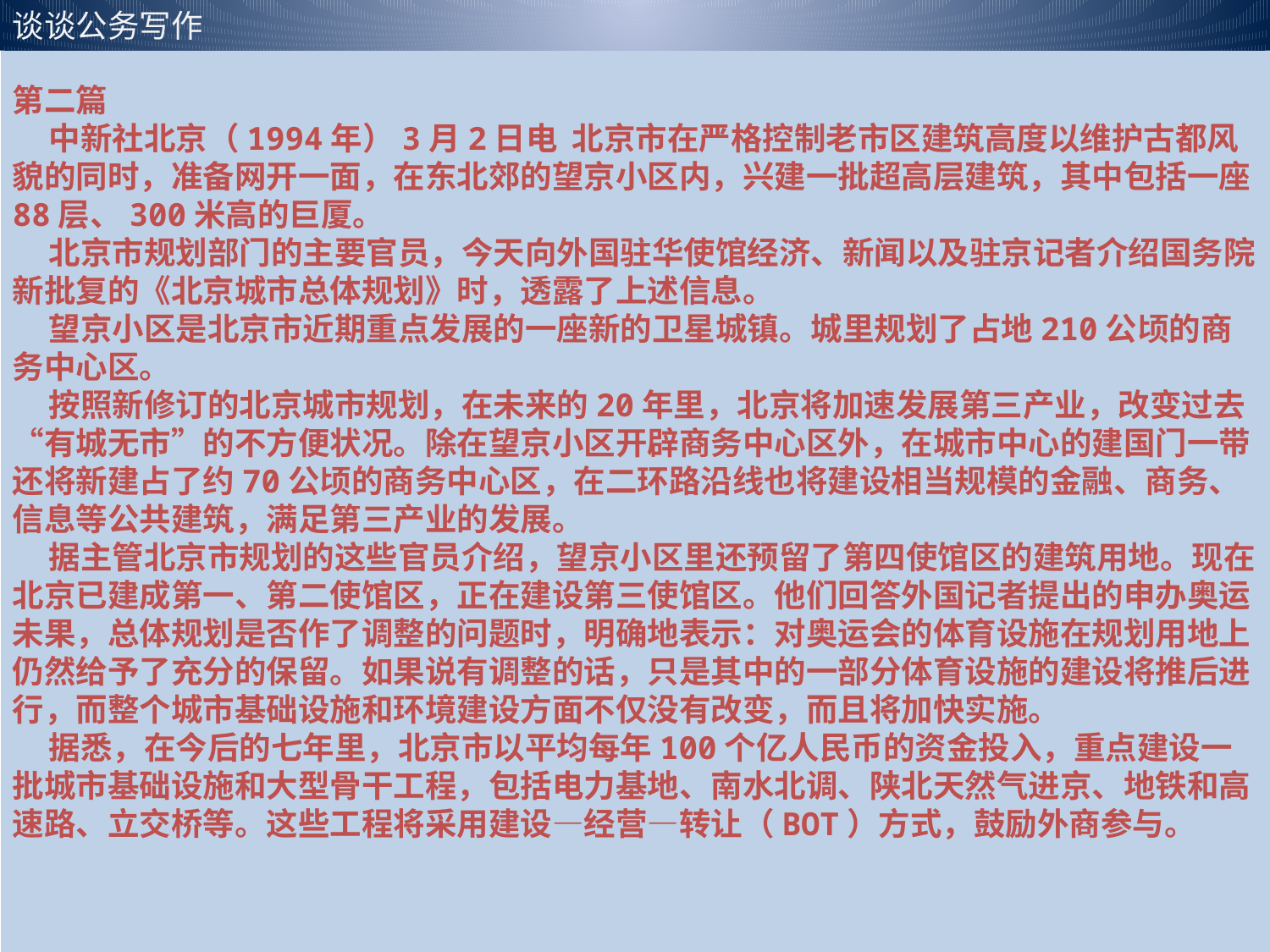

第二篇
    中新社北京（1994年）3月2日电  北京市在严格控制老市区建筑高度以维护古都风貌的同时，准备网开一面，在东北郊的望京小区内，兴建一批超高层建筑，其中包括一座88层、300米高的巨厦。
    北京市规划部门的主要官员，今天向外国驻华使馆经济、新闻以及驻京记者介绍国务院新批复的《北京城市总体规划》时，透露了上述信息。
    望京小区是北京市近期重点发展的一座新的卫星城镇。城里规划了占地210公顷的商务中心区。
    按照新修订的北京城市规划，在未来的20年里，北京将加速发展第三产业，改变过去“有城无市”的不方便状况。除在望京小区开辟商务中心区外，在城市中心的建国门一带还将新建占了约70公顷的商务中心区，在二环路沿线也将建设相当规模的金融、商务、信息等公共建筑，满足第三产业的发展。
    据主管北京市规划的这些官员介绍，望京小区里还预留了第四使馆区的建筑用地。现在北京已建成第一、第二使馆区，正在建设第三使馆区。他们回答外国记者提出的申办奥运未果，总体规划是否作了调整的问题时，明确地表示：对奥运会的体育设施在规划用地上仍然给予了充分的保留。如果说有调整的话，只是其中的一部分体育设施的建设将推后进行，而整个城市基础设施和环境建设方面不仅没有改变，而且将加快实施。
    据悉，在今后的七年里，北京市以平均每年100个亿人民币的资金投入，重点建设一批城市基础设施和大型骨干工程，包括电力基地、南水北调、陕北天然气进京、地铁和高速路、立交桥等。这些工程将采用建设—经营—转让（BOT）方式，鼓励外商参与。